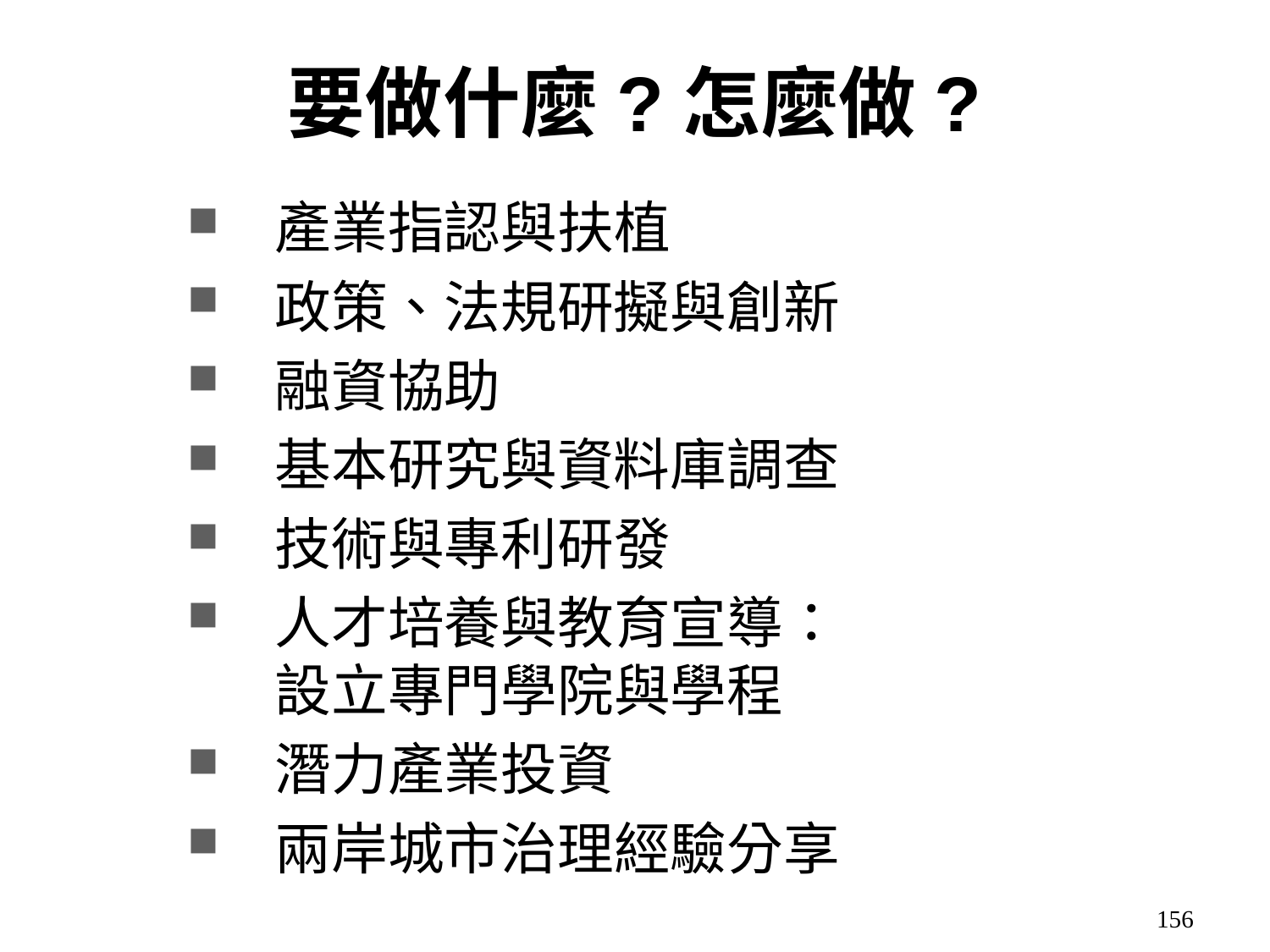

要做什麼?怎麼做?
產業指認與扶植
政策、法規研擬與創新
融資協助
基本研究與資料庫調查
技術與專利研發
人才培養與教育宣導：
設立專門學院與學程
潛力產業投資
兩岸城市治理經驗分享

156